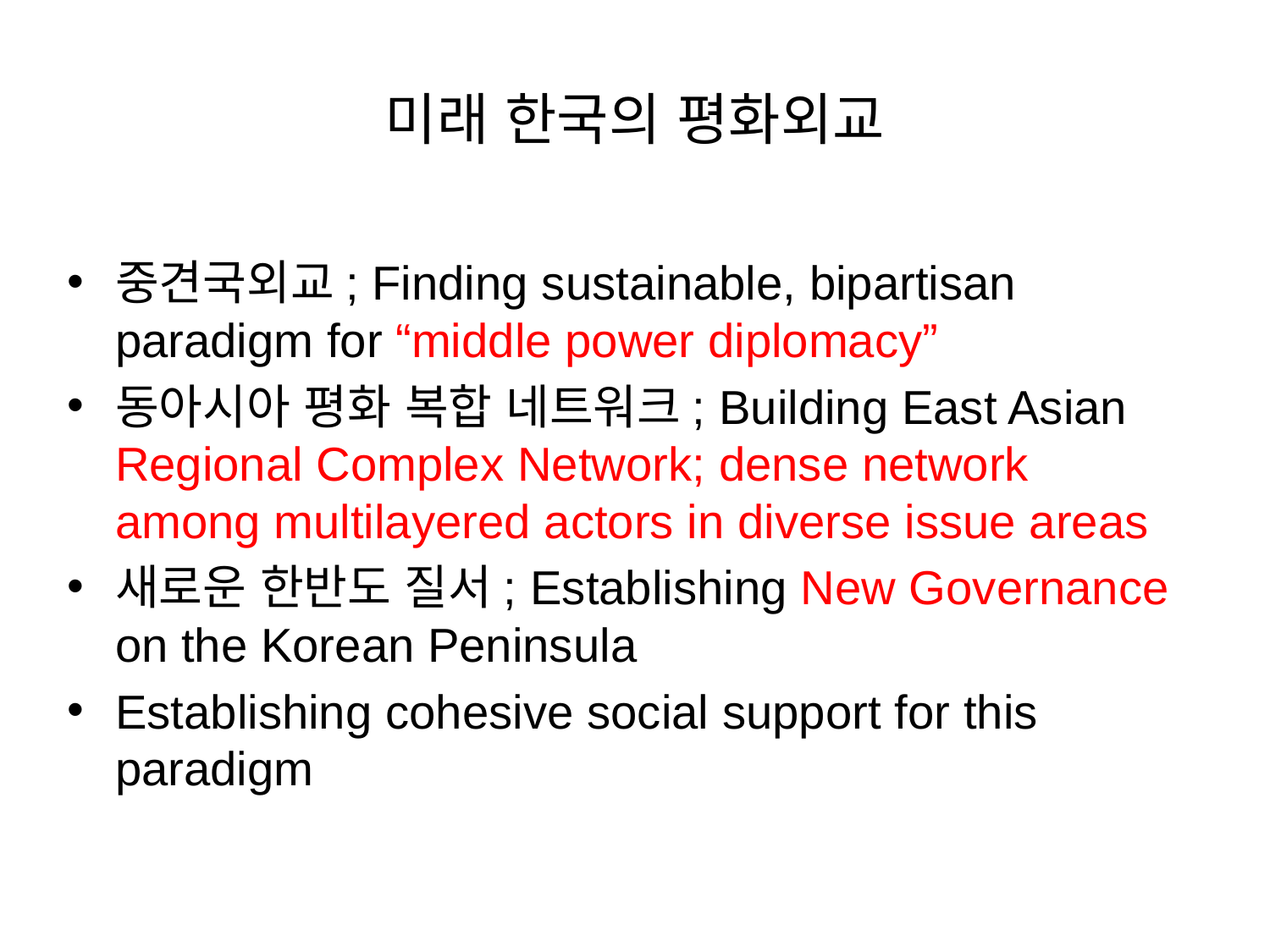

# 미래 한국의 평화외교
중견국외교; Finding sustainable, bipartisan paradigm for “middle power diplomacy”
동아시아 평화 복합 네트워크; Building East Asian Regional Complex Network; dense network among multilayered actors in diverse issue areas
새로운 한반도 질서; Establishing New Governance on the Korean Peninsula
Establishing cohesive social support for this paradigm